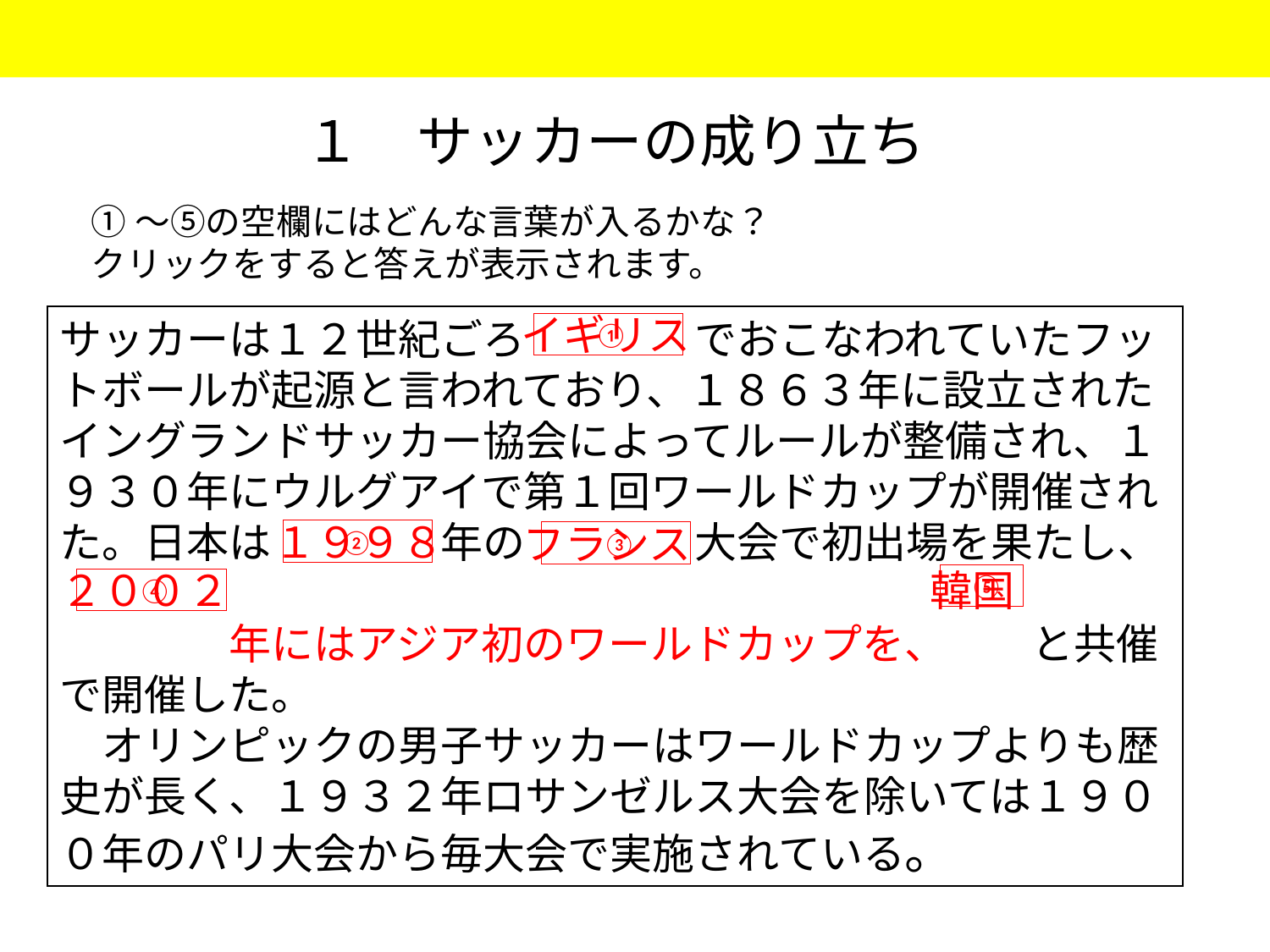

１　サッカーの成り立ち
①～⑤の空欄にはどんな言葉が入るかな？
クリックをすると答えが表示されます。
イギリス
サッカーは１２世紀ごろ　　　　でおこなわれていたフットボールが起源と言われており、１８６３年に設立されたイングランドサッカー協会によってルールが整備され、１９３０年にウルグアイで第１回ワールドカップが開催された。日本は　　　　年の　　　　大会で初出場を果たし、
　　　　年にはアジア初のワールドカップを、　　と共催で開催した。
　オリンピックの男子サッカーはワールドカップよりも歴史が長く、１９３２年ロサンゼルス大会を除いては１９００年のパリ大会から毎大会で実施されている。
           ①
１９９８
フランス
        ②
           ③
韓国
２００２
    ⑤
           ④